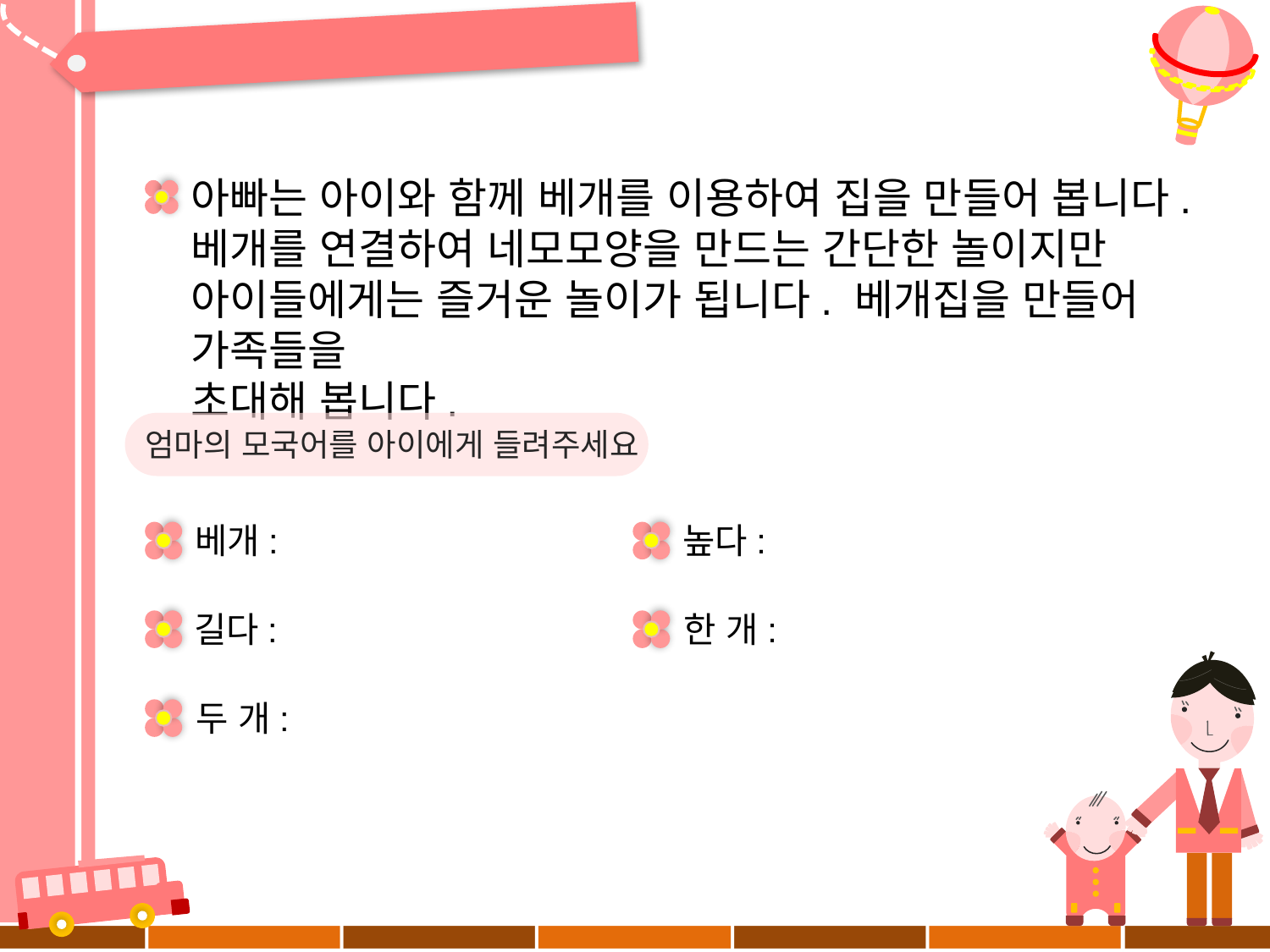

아빠는 아이와 함께 베개를 이용하여 집을 만들어 봅니다. 베개를 연결하여 네모모양을 만드는 간단한 놀이지만 아이들에게는 즐거운 놀이가 됩니다. 베개집을 만들어 가족들을
초대해 봅니다.

엄마의 모국어를 아이에게 들려주세요
베개:

높다:

길다:

한 개:

두 개: